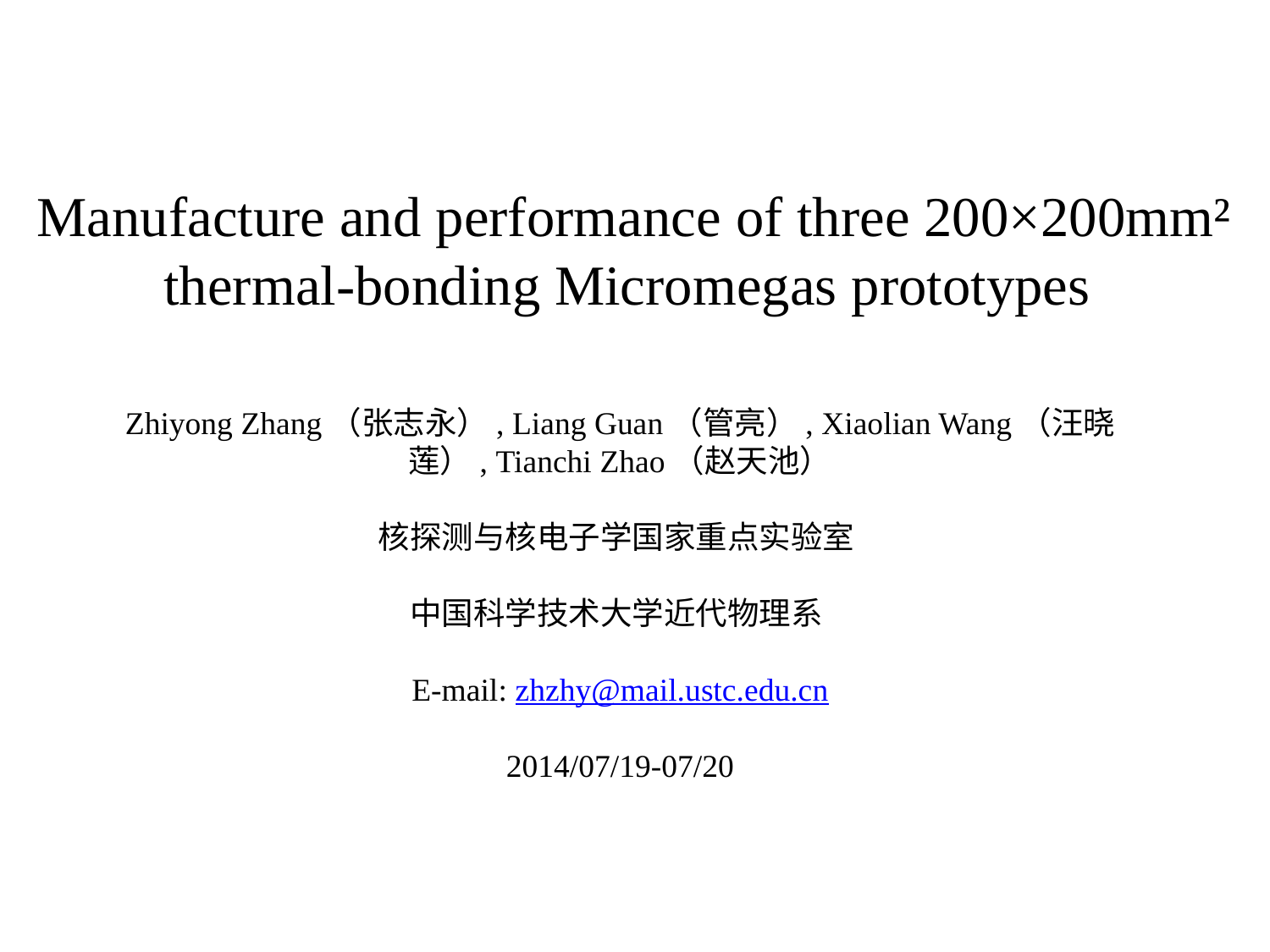

# Manufacture and performance of three 200×200mm² thermal-bonding Micromegas prototypes
Zhiyong Zhang（张志永）, Liang Guan（管亮）, Xiaolian Wang（汪晓莲）, Tianchi Zhao（赵天池）

核探测与核电子学国家重点实验室

中国科学技术大学近代物理系

E-mail: zhzhy@mail.ustc.edu.cn

2014/07/19-07/20